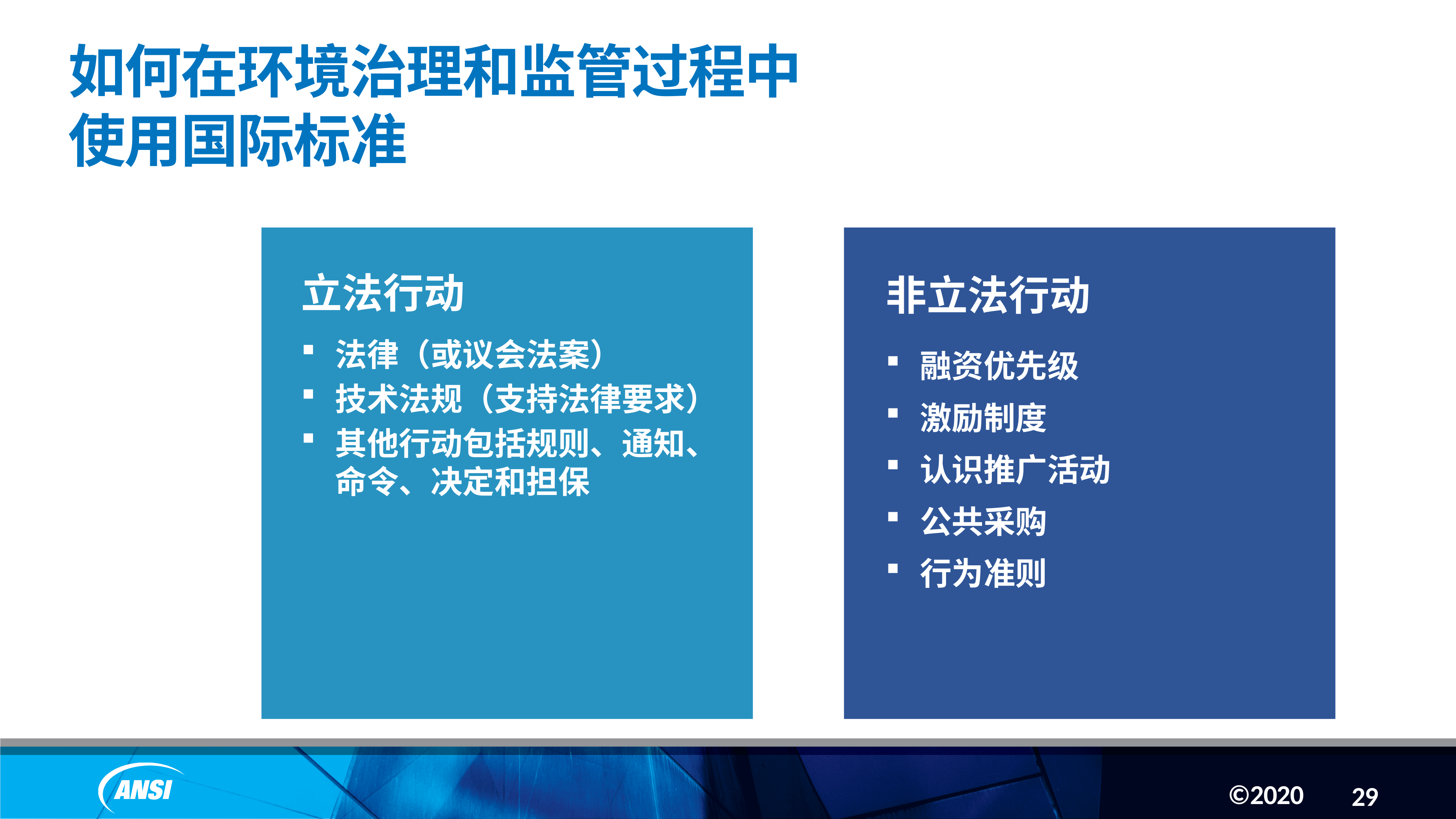

如何在环境治理和监管过程中
使用国际标准

立法行动
法律（或议会法案）
技术法规（支持法律要求）
其他行动包括规则、通知、命令、决定和担保

非立法行动
融资优先级
激励制度
认识推广活动
公共采购
行为准则

29